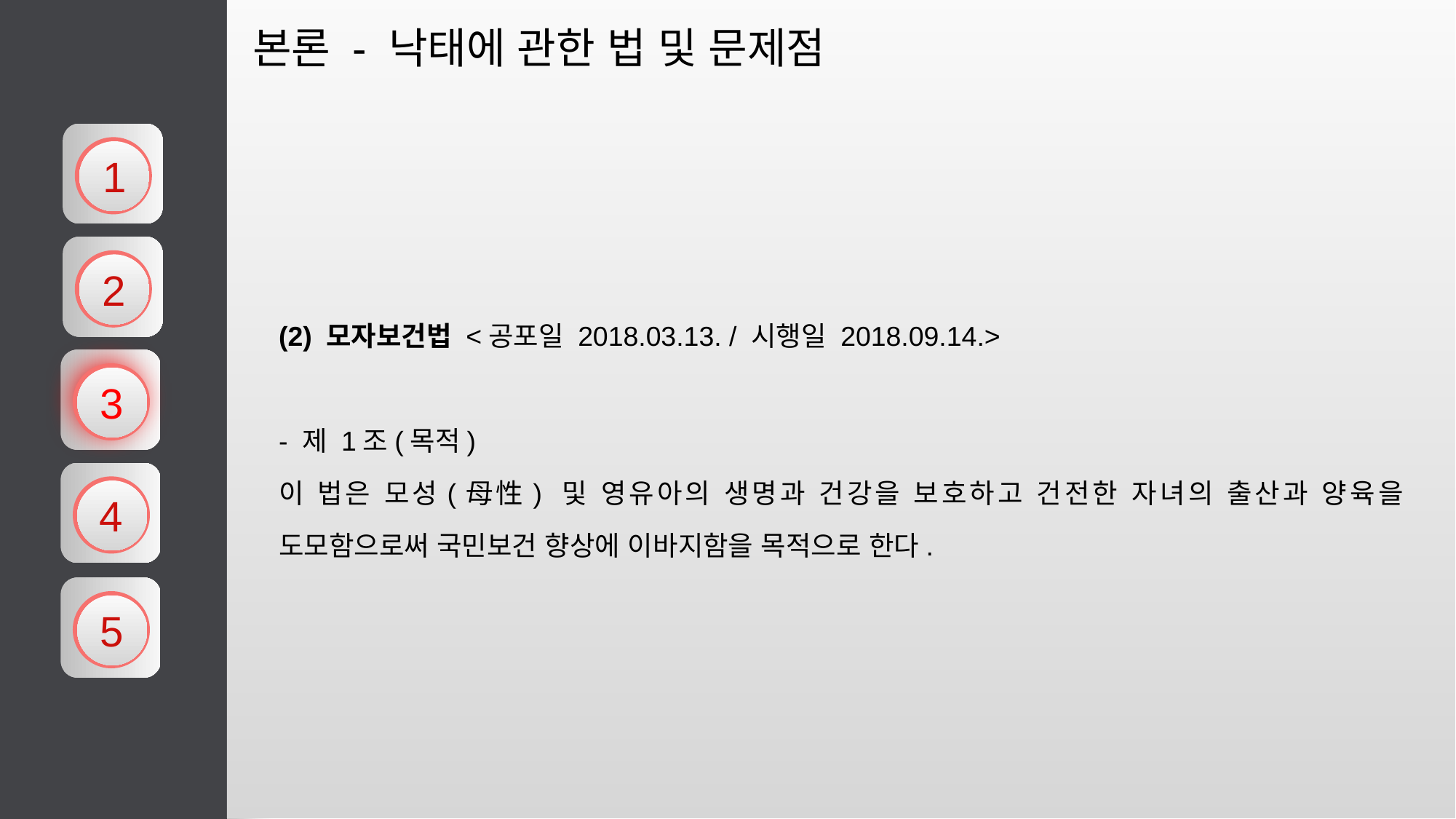

본론 - 낙태에 관한 법 및 문제점

1

2

3

4

5
(2) 모자보건법 <공포일 2018.03.13. / 시행일 2018.09.14.>

- 제 1조(목적)
이 법은 모성(母性) 및 영유아의 생명과 건강을 보호하고 건전한 자녀의 출산과 양육을 도모함으로써 국민보건 향상에 이바지함을 목적으로 한다.